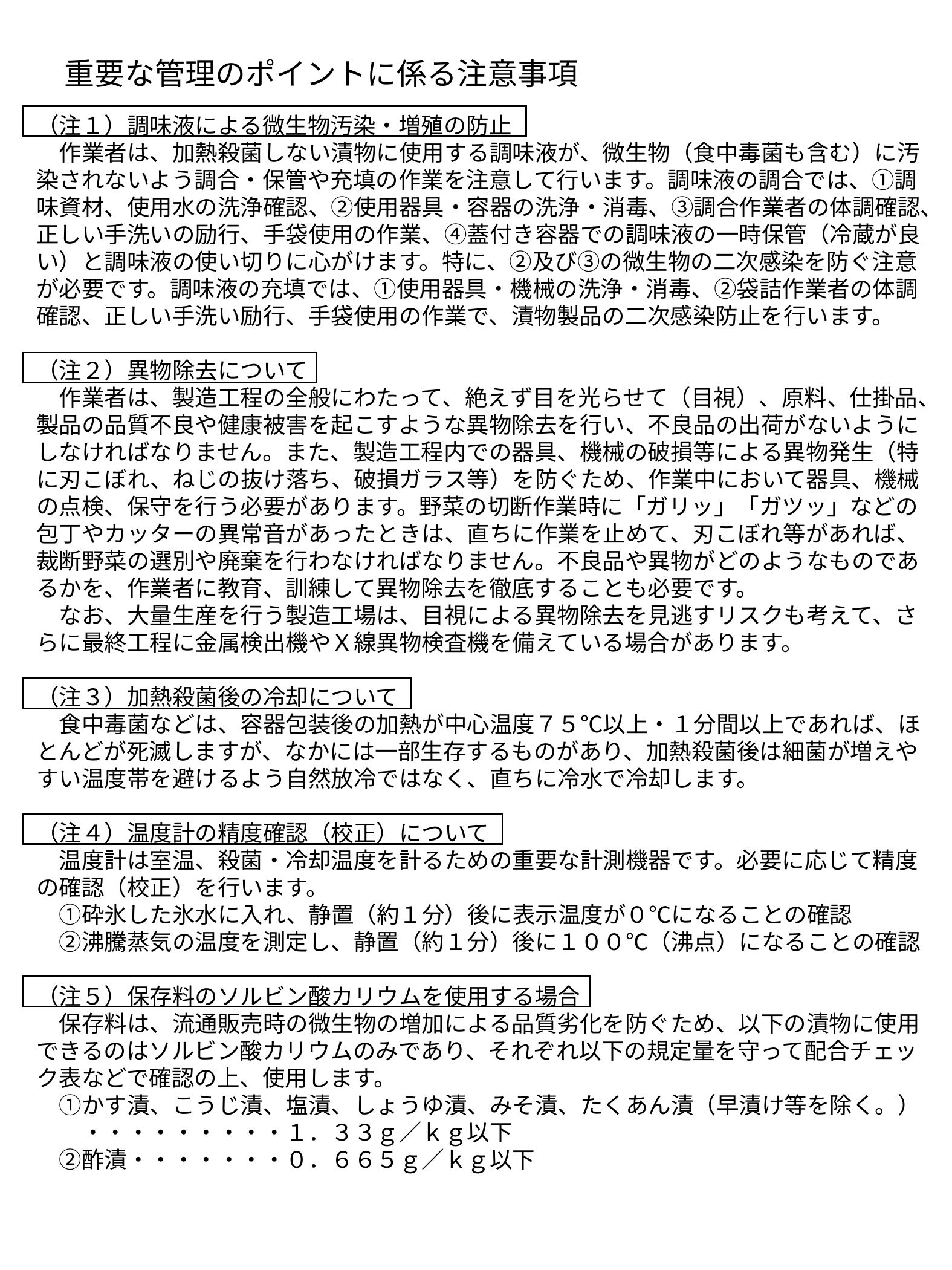

重要な管理のポイントに係る注意事項

（注１）調味液による微生物汚染・増殖の防止
　作業者は、加熱殺菌しない漬物に使用する調味液が、微生物（食中毒菌も含む）に汚
染されないよう調合・保管や充填の作業を注意して行います。調味液の調合では、①調
味資材、使用水の洗浄確認、②使用器具・容器の洗浄・消毒、③調合作業者の体調確認、
正しい手洗いの励行、手袋使用の作業、④蓋付き容器での調味液の一時保管（冷蔵が良
い）と調味液の使い切りに心がけます。特に、②及び③の微生物の二次感染を防ぐ注意
が必要です。調味液の充填では、①使用器具・機械の洗浄・消毒、②袋詰作業者の体調
確認、正しい手洗い励行、手袋使用の作業で、漬物製品の二次感染防止を行います。

（注２）異物除去について
　作業者は、製造工程の全般にわたって、絶えず目を光らせて（目視）、原料、仕掛品、
製品の品質不良や健康被害を起こすような異物除去を行い、不良品の出荷がないように
しなければなりません。また、製造工程内での器具、機械の破損等による異物発生（特
に刃こぼれ、ねじの抜け落ち、破損ガラス等）を防ぐため、作業中において器具、機械
の点検、保守を行う必要があります。野菜の切断作業時に「ガリッ」「ガツッ」などの
包丁やカッターの異常音があったときは、直ちに作業を止めて、刃こぼれ等があれば、
裁断野菜の選別や廃棄を行わなければなりません。不良品や異物がどのようなものであ
るかを、作業者に教育、訓練して異物除去を徹底することも必要です。
　なお、大量生産を行う製造工場は、目視による異物除去を見逃すリスクも考えて、さ
らに最終工程に金属検出機やＸ線異物検査機を備えている場合があります。

（注３）加熱殺菌後の冷却について
　食中毒菌などは、容器包装後の加熱が中心温度７５℃以上・１分間以上であれば、ほ
とんどが死滅しますが、なかには一部生存するものがあり、加熱殺菌後は細菌が増えや
すい温度帯を避けるよう自然放冷ではなく、直ちに冷水で冷却します。

（注４）温度計の精度確認（校正）について
　温度計は室温、殺菌・冷却温度を計るための重要な計測機器です。必要に応じて精度
の確認（校正）を行います。
　①砕氷した氷水に入れ、静置（約１分）後に表示温度が０℃になることの確認
　②沸騰蒸気の温度を測定し、静置（約１分）後に１００℃（沸点）になることの確認

（注５）保存料のソルビン酸カリウムを使用する場合
　保存料は、流通販売時の微生物の増加による品質劣化を防ぐため、以下の漬物に使用
できるのはソルビン酸カリウムのみであり、それぞれ以下の規定量を守って配合チェッ
ク表などで確認の上、使用します。
　①かす漬、こうじ漬、塩漬、しょうゆ漬、みそ漬、たくあん漬（早漬け等を除く。）
　　・・・・・・・・・１．３３ｇ／ｋｇ以下
　②酢漬・・・・・・・０．６６５ｇ／ｋｇ以下